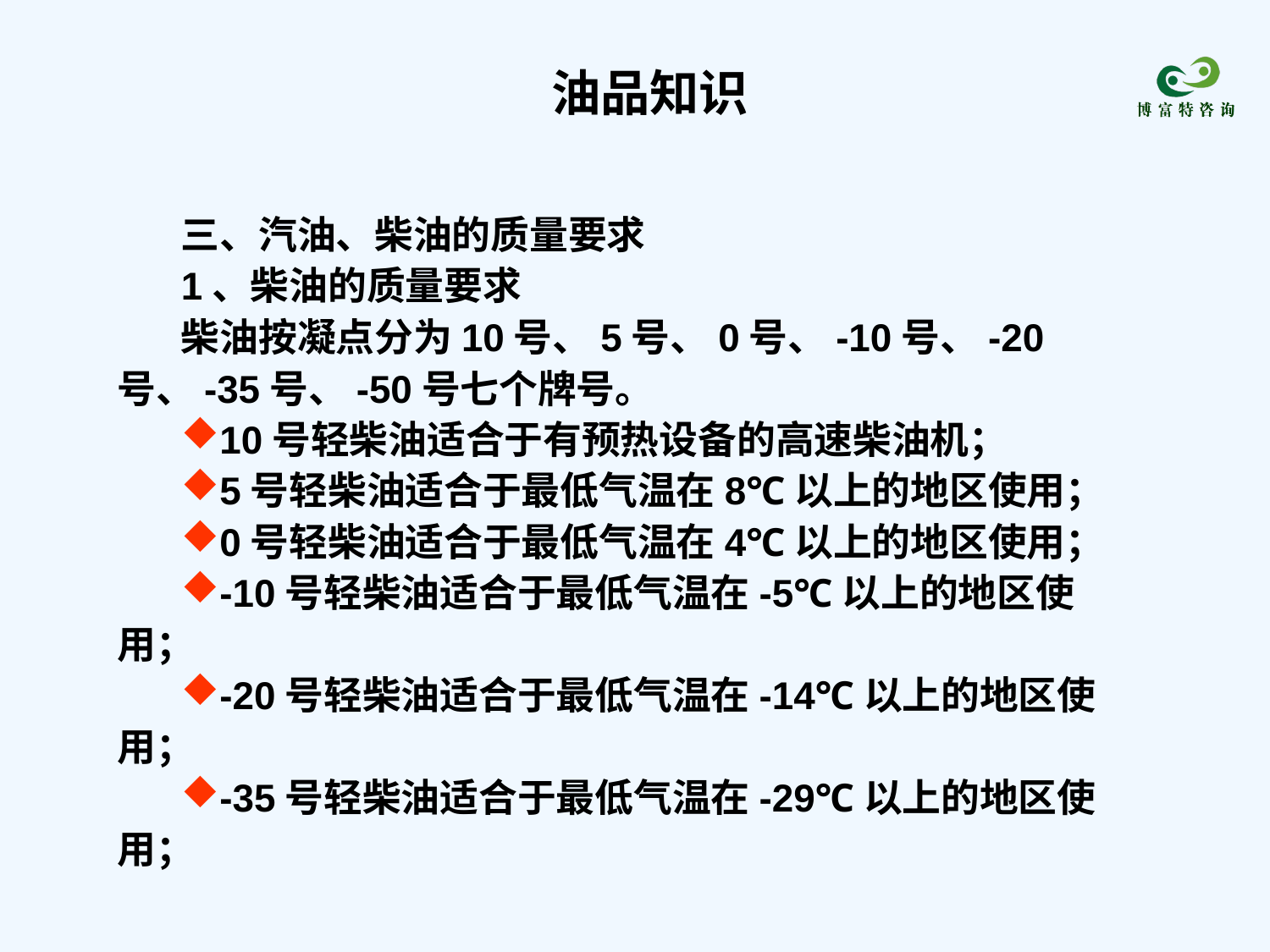

油品知识

三、汽油、柴油的质量要求
1、柴油的质量要求
柴油按凝点分为10号、5号、0号、-10号、-20号、-35号、-50号七个牌号。
10号轻柴油适合于有预热设备的高速柴油机；
5号轻柴油适合于最低气温在8℃以上的地区使用；
0号轻柴油适合于最低气温在4℃以上的地区使用；
-10号轻柴油适合于最低气温在-5℃以上的地区使用；
-20号轻柴油适合于最低气温在-14℃以上的地区使用；
-35号轻柴油适合于最低气温在-29℃以上的地区使用；

8